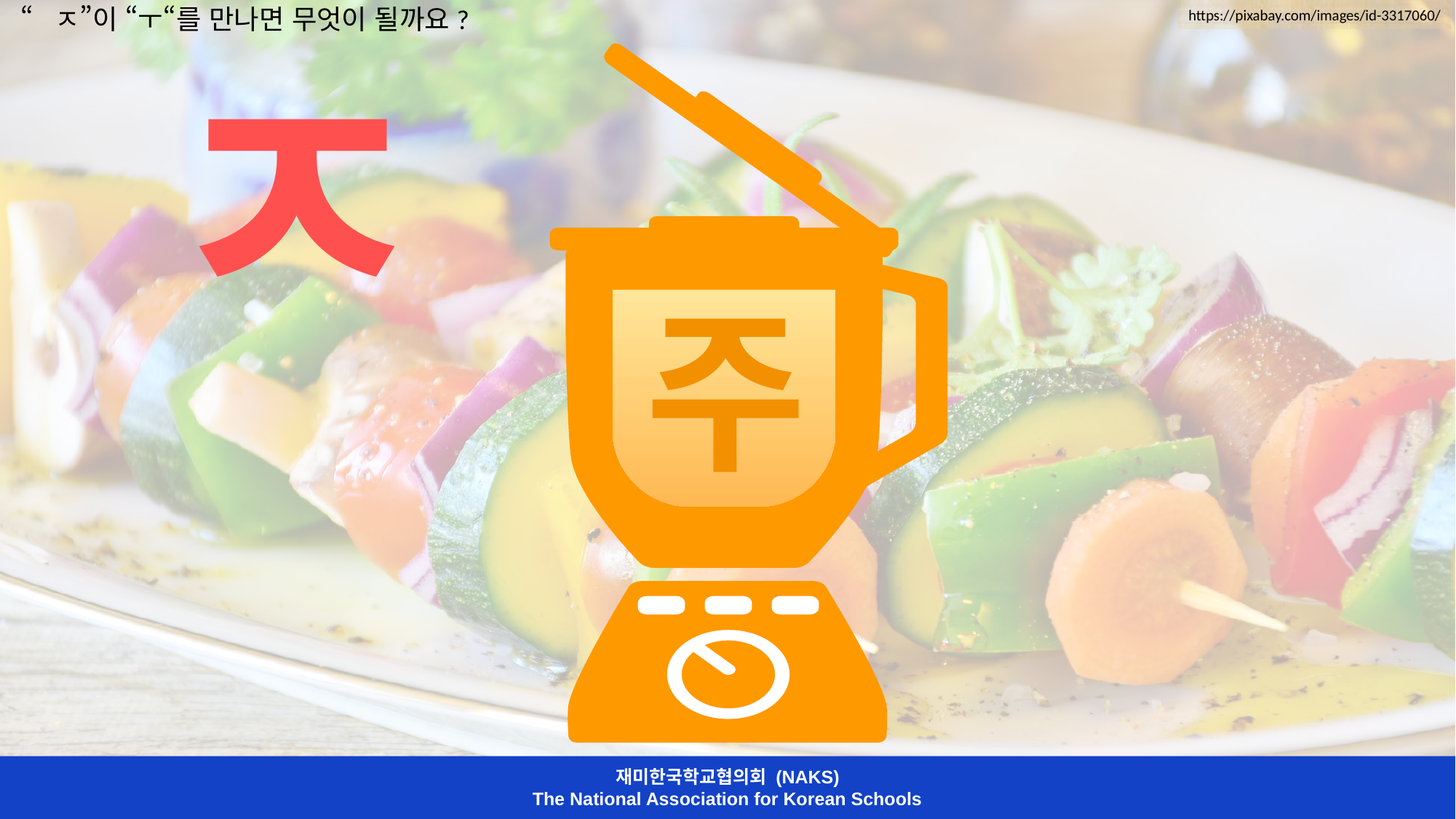

https://pixabay.com/images/id-3317060/
“ㅈ”이 “ㅜ“를 만나면 무엇이 될까요?
ㅈ

주
ㅜ

재미한국학교협의회 (NAKS)
The National Association for Korean Schools